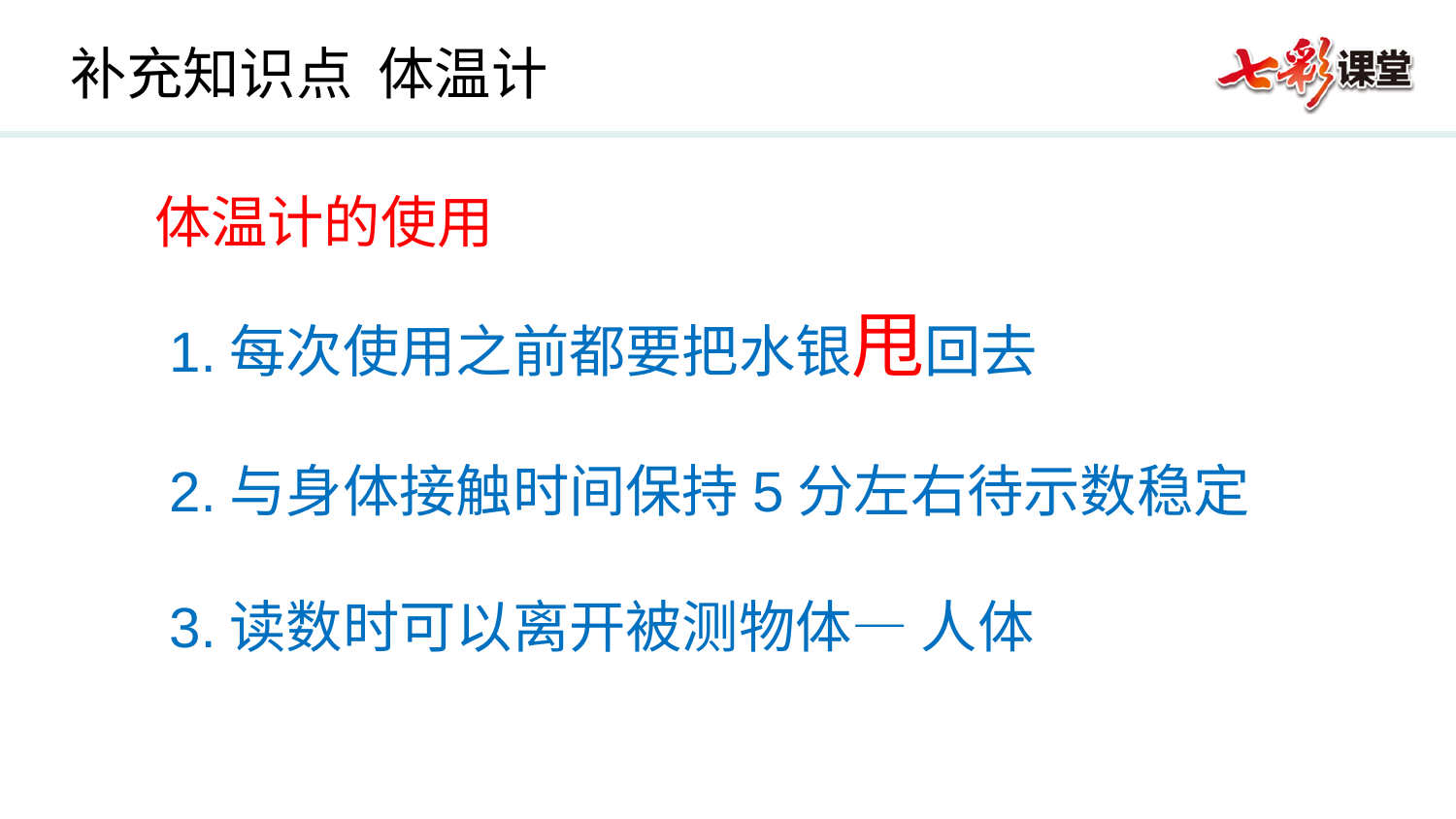

补充知识点  体温计
体温计的使用
1.每次使用之前都要把水银甩回去

2.与身体接触时间保持5分左右待示数稳定

3.读数时可以离开被测物体— 人体